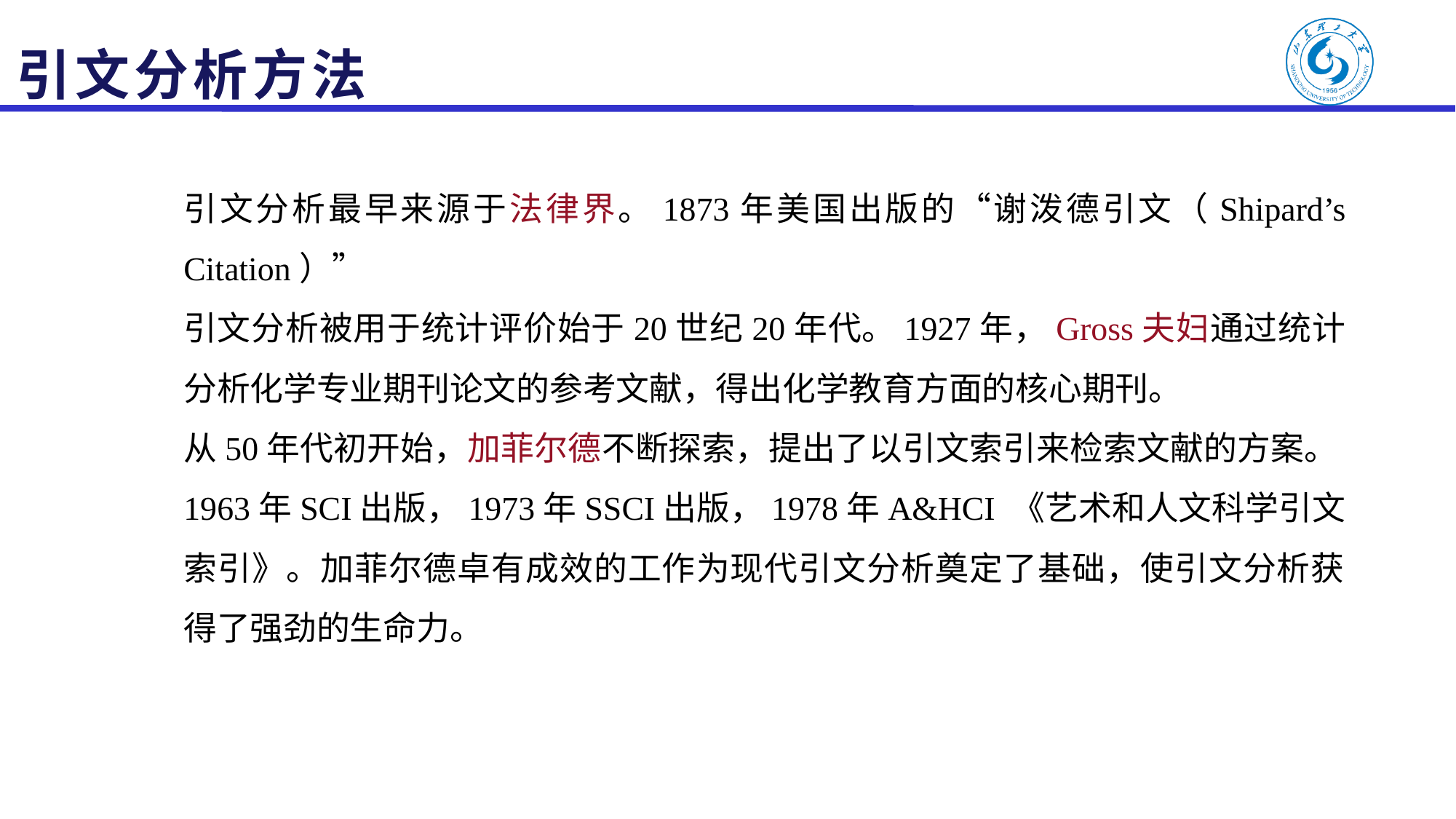

# 引文分析方法
引文分析最早来源于法律界。1873年美国出版的“谢泼德引文（Shipard’s Citation）”
引文分析被用于统计评价始于20世纪20年代。1927年，Gross夫妇通过统计分析化学专业期刊论文的参考文献，得出化学教育方面的核心期刊。
从50年代初开始，加菲尔德不断探索，提出了以引文索引来检索文献的方案。1963年SCI出版，1973年SSCI出版，1978年A&HCI 《艺术和人文科学引文索引》。加菲尔德卓有成效的工作为现代引文分析奠定了基础，使引文分析获得了强劲的生命力。